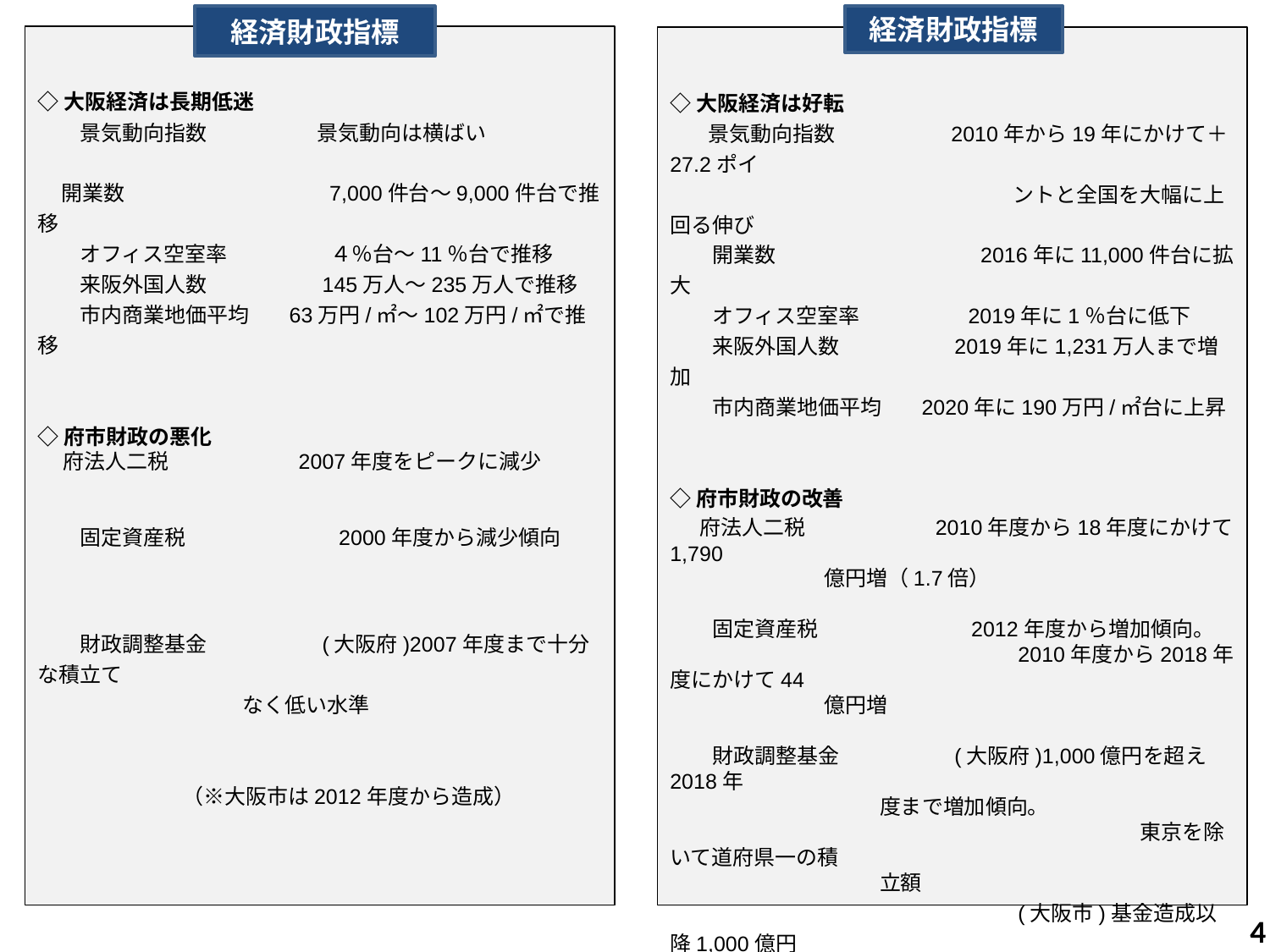

経済財政指標
経済財政指標

◇大阪経済は長期低迷
　　景気動向指数　　　　　 景気動向は横ばい

    開業数　　　　　　　 　　 7,000件台～9,000件台で推移
　　オフィス空室率　　　　    ４％台～11％台で推移
　　来阪外国人数　　　　　 145万人～235万人で推移
　　市内商業地価平均　   63万円/㎡～102万円/㎡で推移

◇府市財政の悪化
　 府法人二税   　　　　　 2007年度をピークに減少

　　固定資産税　　　　　　　2000年度から減少傾向

　　財政調整基金　　　　　 (大阪府)2007年度まで十分な積立て
                                           なく低い水準

                              （※大阪市は2012年度から造成）

◇大阪経済は好転
　　景気動向指数　　　　　 2010年から19年にかけて＋27.2ポイ
　　　　　　　　　　　　　　　　 ントと全国を大幅に上回る伸び
　　開業数　　　　　　　 　　 2016年に11,000件台に拡大
　　オフィス空室率　　　　    2019年に1％台に低下
　　来阪外国人数　　　　　 2019年に1,231万人まで増加
　　市内商業地価平均　   2020年に190万円/㎡台に上昇

◇府市財政の改善
　 府法人二税   　　　　　 2010年度から18年度にかけて1,790
                                億円増（1.7倍）

　　固定資産税　　　　　　　2012年度から増加傾向。
　　　　　　　　　　　　　　　　 2010年度から2018年度にかけて44
                                億円増

　　財政調整基金　　　　　 (大阪府)1,000億円を超え2018年
                                            度まで増加傾向。
　　　　　　　　　　　　　　　　　　　　　　 東京を除いて道府県一の積
                                            立額
　　　　　　　　　　　　　　　　 (大阪市)基金造成以降1,000億円
                                            超の積立額。
　　　　　　　　　　　　　　　　　　　　　　 政令市トップの積立額

　※新型コロナウイルス感染症により経済に大きな打撃。
  　 財政調整基金を取り崩し対応

4